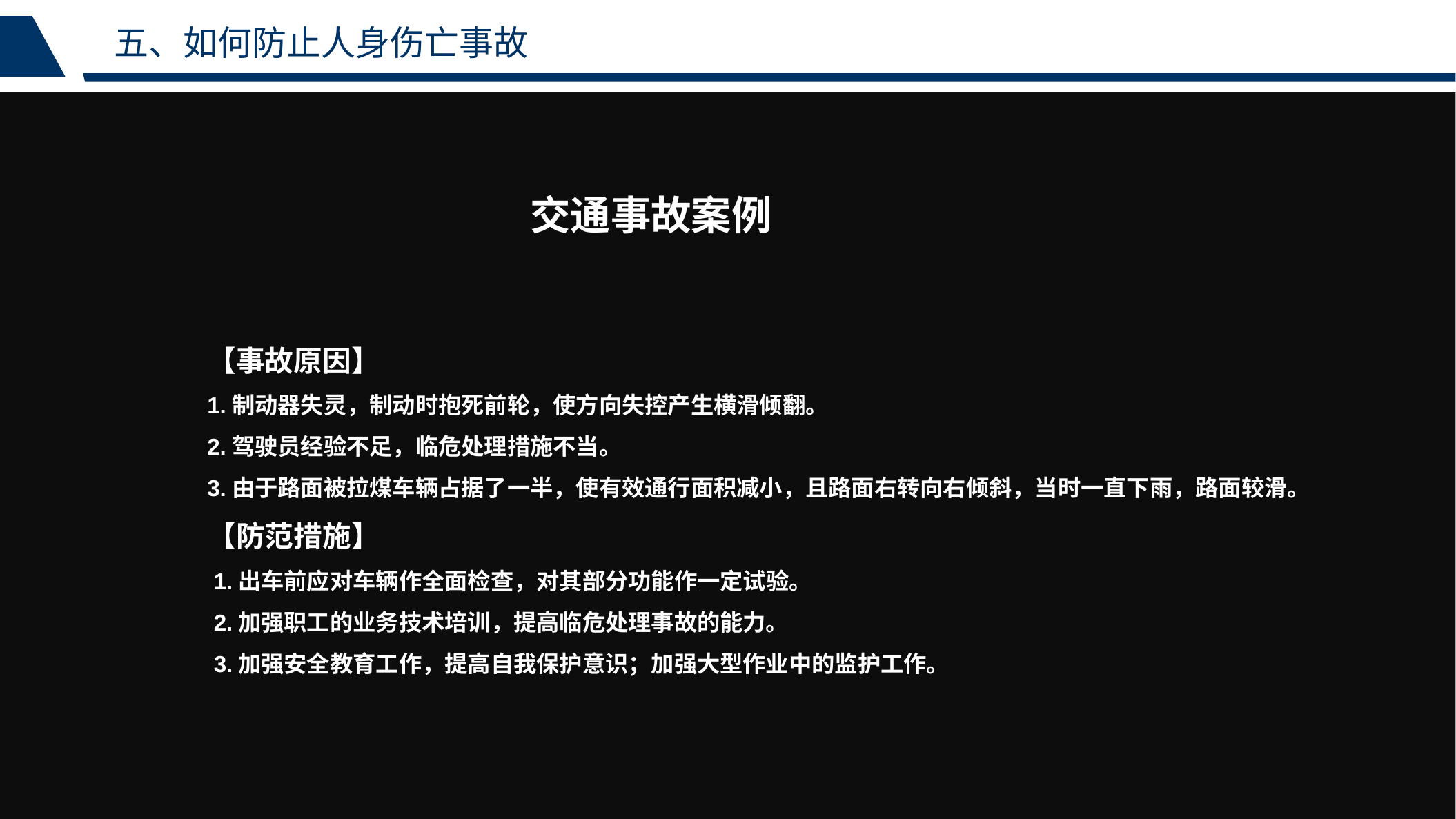

五、如何防止人身伤亡事故

交通事故案例
【事故原因】
1.制动器失灵，制动时抱死前轮，使方向失控产生横滑倾翻。
2.驾驶员经验不足，临危处理措施不当。
3.由于路面被拉煤车辆占据了一半，使有效通行面积减小，且路面右转向右倾斜，当时一直下雨，路面较滑。
【防范措施】
 1.出车前应对车辆作全面检查，对其部分功能作一定试验。
 2.加强职工的业务技术培训，提高临危处理事故的能力。
 3.加强安全教育工作，提高自我保护意识；加强大型作业中的监护工作。